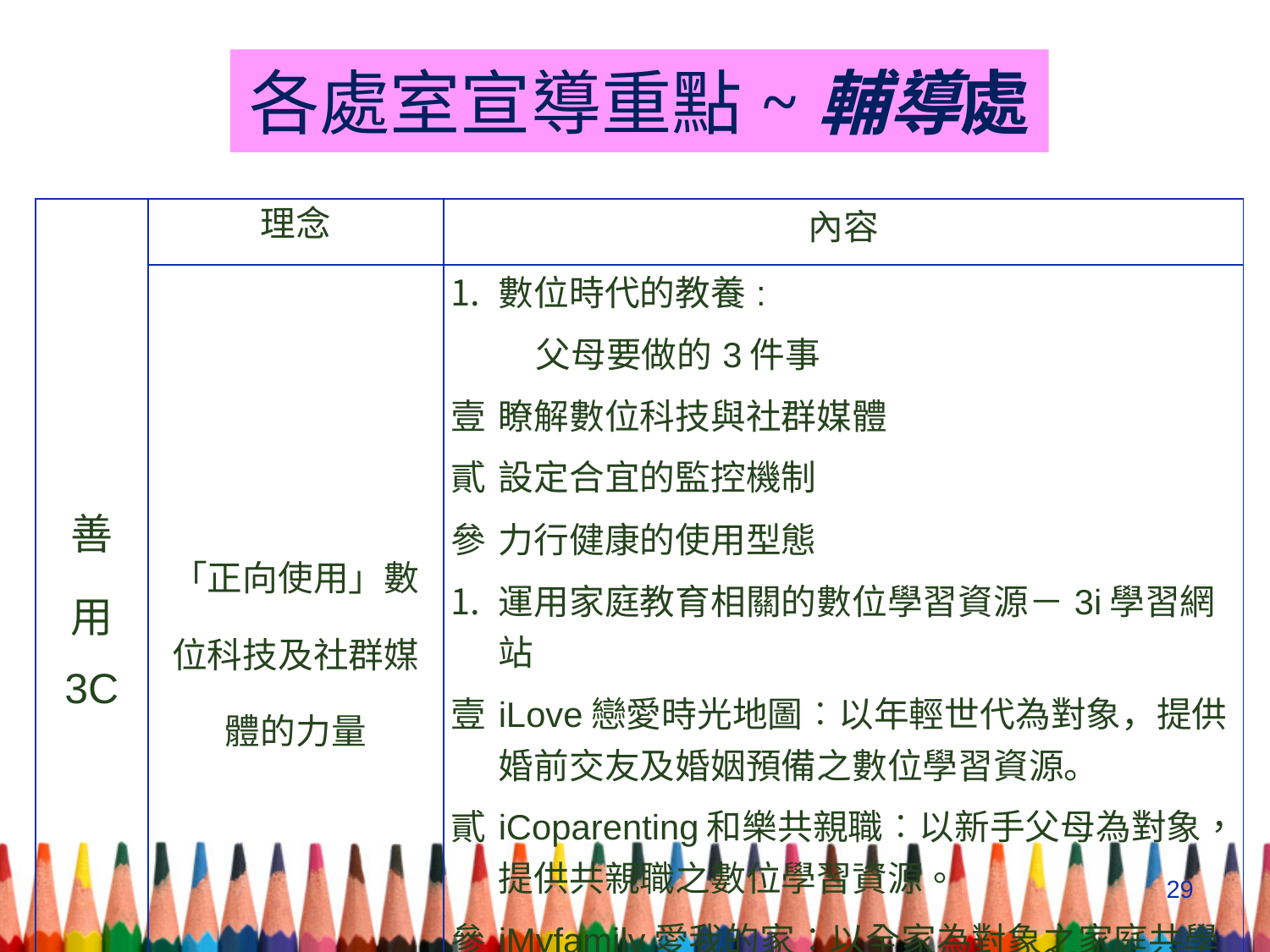

# 各處室宣導重點~輔導處
| 善 用 3C | 理念 | 內容 |
| --- | --- | --- |
|  | 「正向使用」數位科技及社群媒體的力量 | 數位時代的教養: 父母要做的3件事 瞭解數位科技與社群媒體 設定合宜的監控機制 力行健康的使用型態 運用家庭教育相關的數位學習資源－3i學習網站 iLove戀愛時光地圖︰以年輕世代為對象，提供婚前交友及婚姻預備之數位學習資源。 iCoparenting和樂共親職︰以新手父母為對象，提供共親職之數位學習資源。 iMyfamily愛我的家︰以全家為對象之家庭共學資源。 |
29